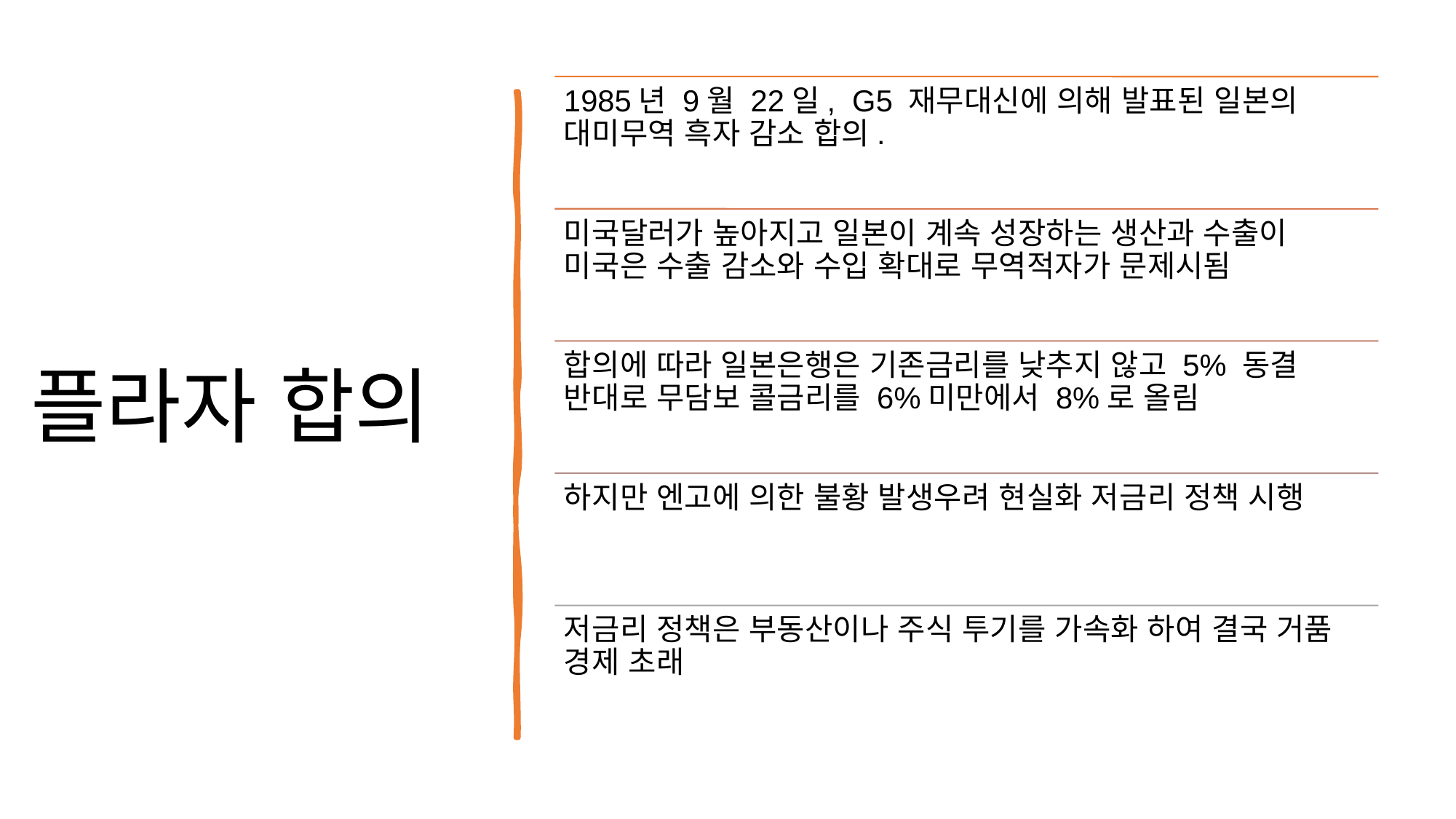

1985년 9월 22일,  G5 재무대신에 의해 발표된 일본의 대미무역 흑자 감소 합의.
미국달러가 높아지고 일본이 계속 성장하는 생산과 수출이 미국은 수출 감소와 수입 확대로 무역적자가 문제시됨
합의에 따라 일본은행은 기존금리를 낮추지 않고 5% 동결 반대로 무담보 콜금리를 6%미만에서 8%로 올림
하지만 엔고에 의한 불황 발생우려 현실화 저금리 정책 시행
저금리 정책은 부동산이나 주식 투기를 가속화 하여 결국 거품 경제 초래
# 플라자 합의